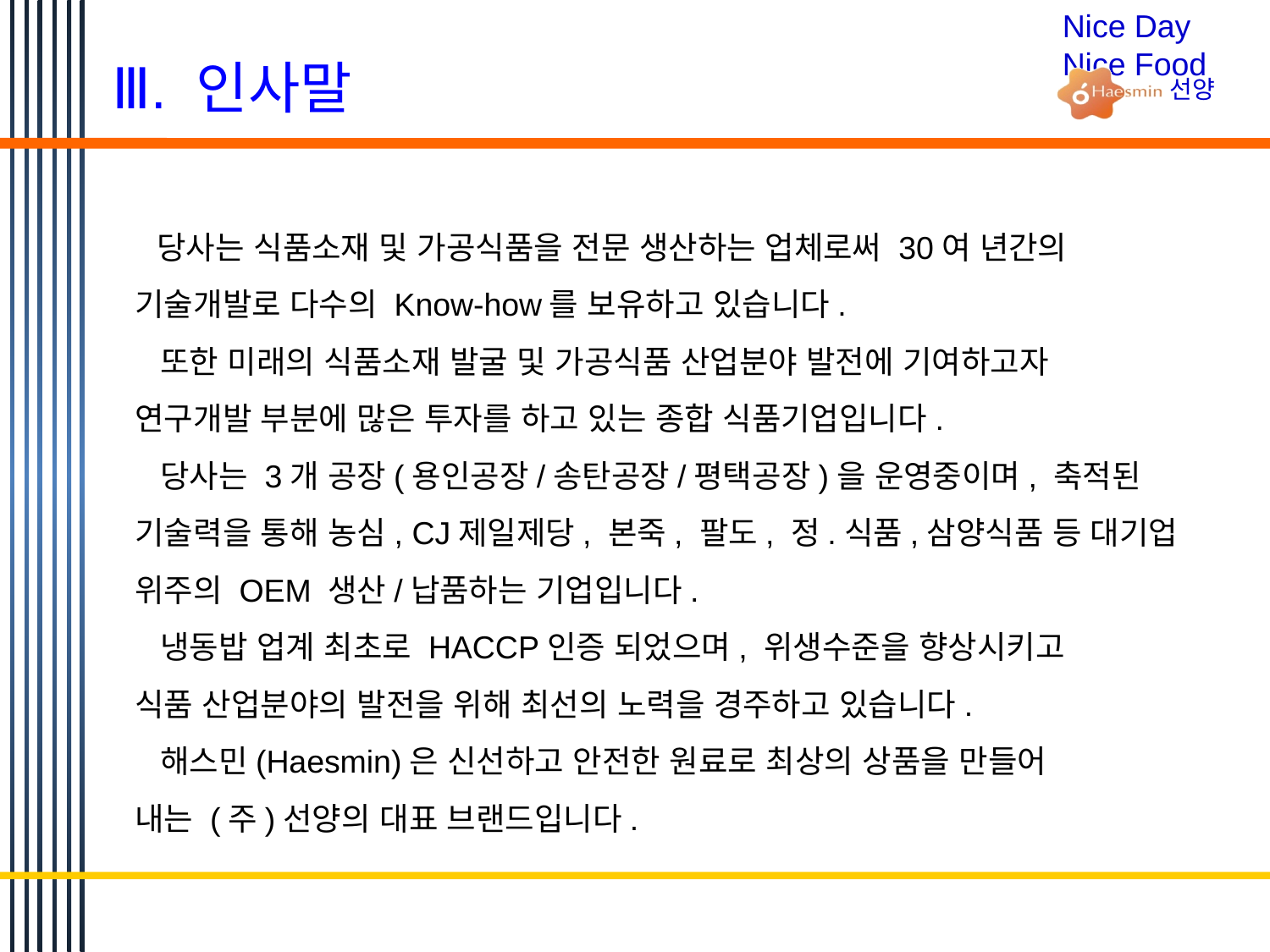

Ⅲ. 인사말
  당사는 식품소재 및 가공식품을 전문 생산하는 업체로써 30여 년간의
기술개발로 다수의 Know-how를 보유하고 있습니다.
  또한 미래의 식품소재 발굴 및 가공식품 산업분야 발전에 기여하고자
연구개발 부분에 많은 투자를 하고 있는 종합 식품기업입니다.
  당사는 3개 공장(용인공장/송탄공장/평택공장)을 운영중이며, 축적된
기술력을 통해 농심, CJ제일제당, 본죽, 팔도, 정.식품,삼양식품 등 대기업
위주의 OEM 생산/납품하는 기업입니다.
  냉동밥 업계 최초로 HACCP인증 되었으며, 위생수준을 향상시키고
식품 산업분야의 발전을 위해 최선의 노력을 경주하고 있습니다.
  해스민(Haesmin)은 신선하고 안전한 원료로 최상의 상품을 만들어
내는 (주)선양의 대표 브랜드입니다.